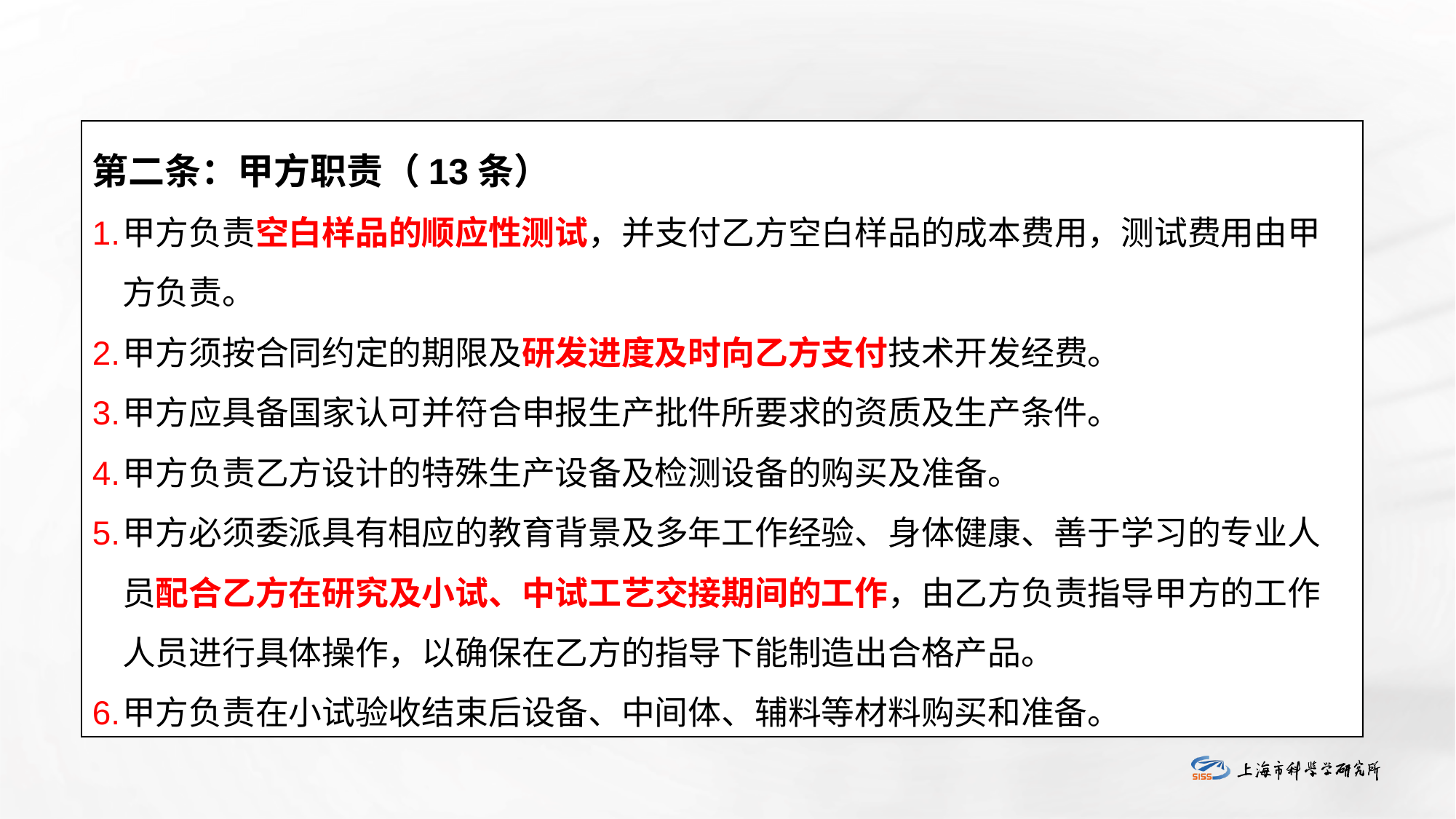

第二条：甲方职责（13条）
甲方负责空白样品的顺应性测试，并支付乙方空白样品的成本费用，测试费用由甲方负责。
甲方须按合同约定的期限及研发进度及时向乙方支付技术开发经费。
甲方应具备国家认可并符合申报生产批件所要求的资质及生产条件。
甲方负责乙方设计的特殊生产设备及检测设备的购买及准备。
甲方必须委派具有相应的教育背景及多年工作经验、身体健康、善于学习的专业人员配合乙方在研究及小试、中试工艺交接期间的工作，由乙方负责指导甲方的工作人员进行具体操作，以确保在乙方的指导下能制造出合格产品。
甲方负责在小试验收结束后设备、中间体、辅料等材料购买和准备。